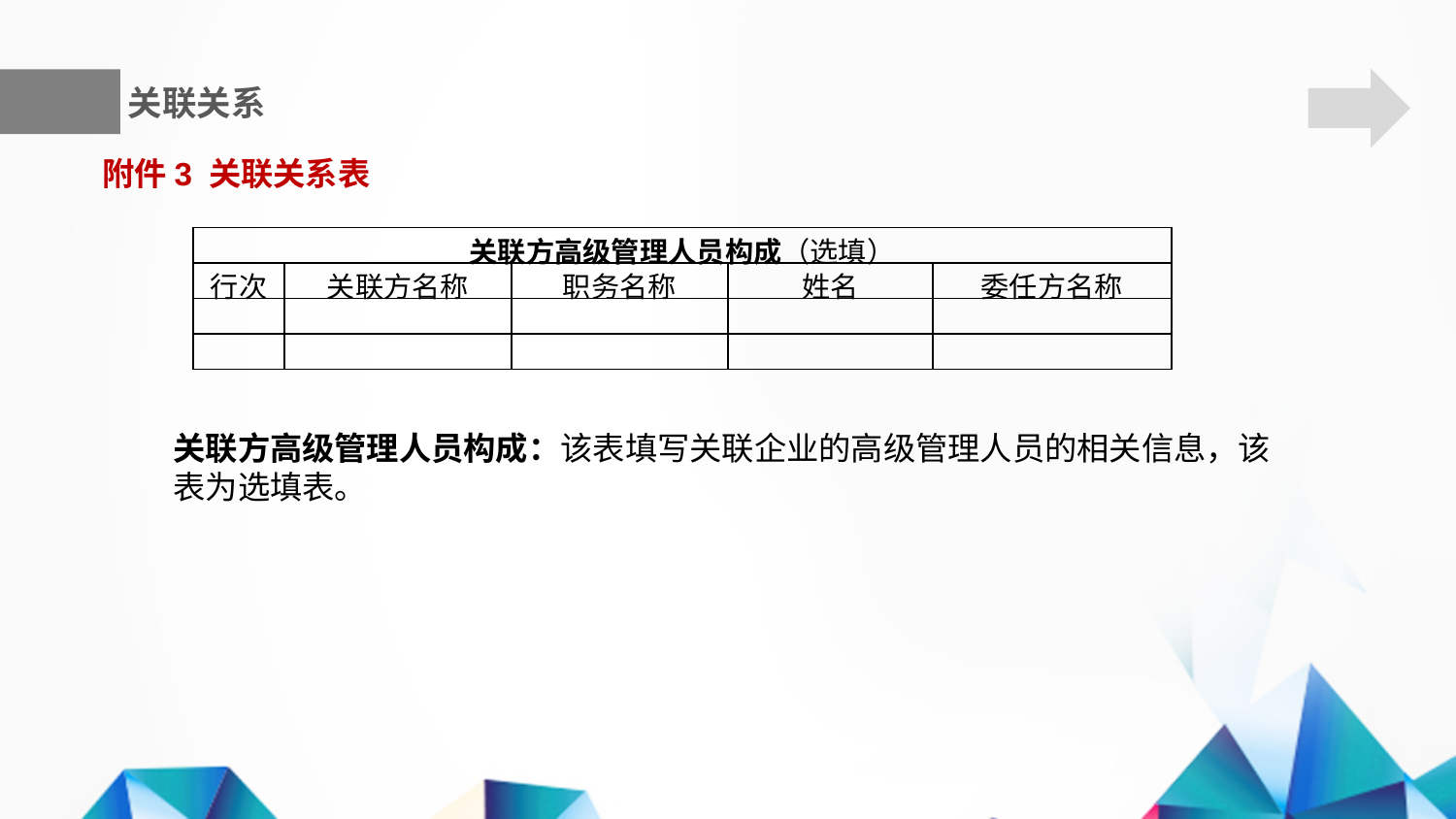

关联关系

附件3 关联关系表
| 关联方高级管理人员构成（选填） |  |  |  |  |
| --- | --- | --- | --- | --- |
| 行次 | 关联方名称 | 职务名称 | 姓名 | 委任方名称 |
|  |  |  |  |  |
|  |  |  |  |  |
关联方高级管理人员构成：该表填写关联企业的高级管理人员的相关信息，该表为选填表。